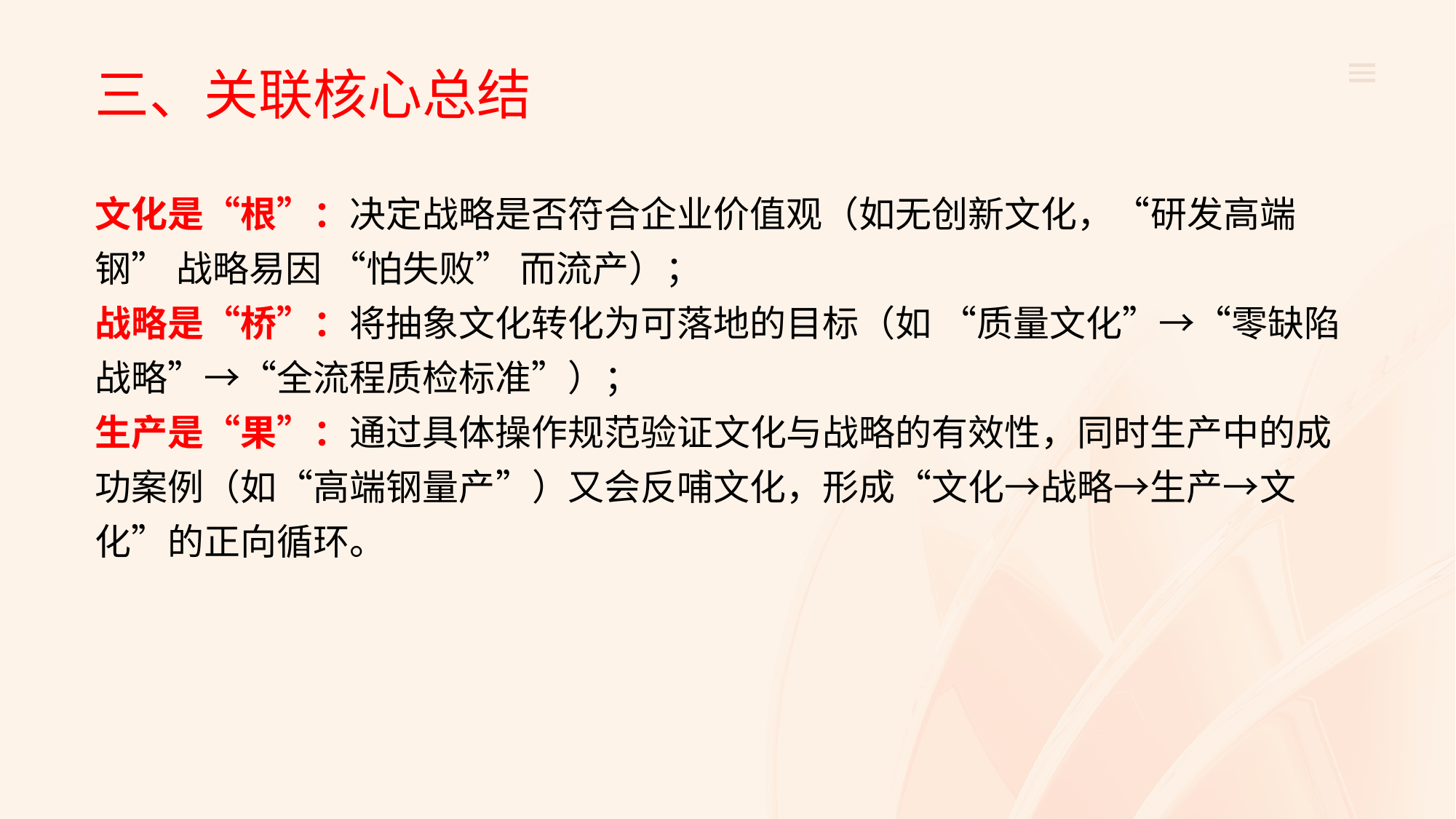

三、关联核心总结

文化是“根”：决定战略是否符合企业价值观（如无创新文化，“研发高端钢” 战略易因 “怕失败” 而流产）；
战略是“桥”：将抽象文化转化为可落地的目标（如 “质量文化”→“零缺陷战略”→“全流程质检标准”）；
生产是“果”：通过具体操作规范验证文化与战略的有效性，同时生产中的成功案例（如“高端钢量产”）又会反哺文化，形成“文化→战略→生产→文化”的正向循环。